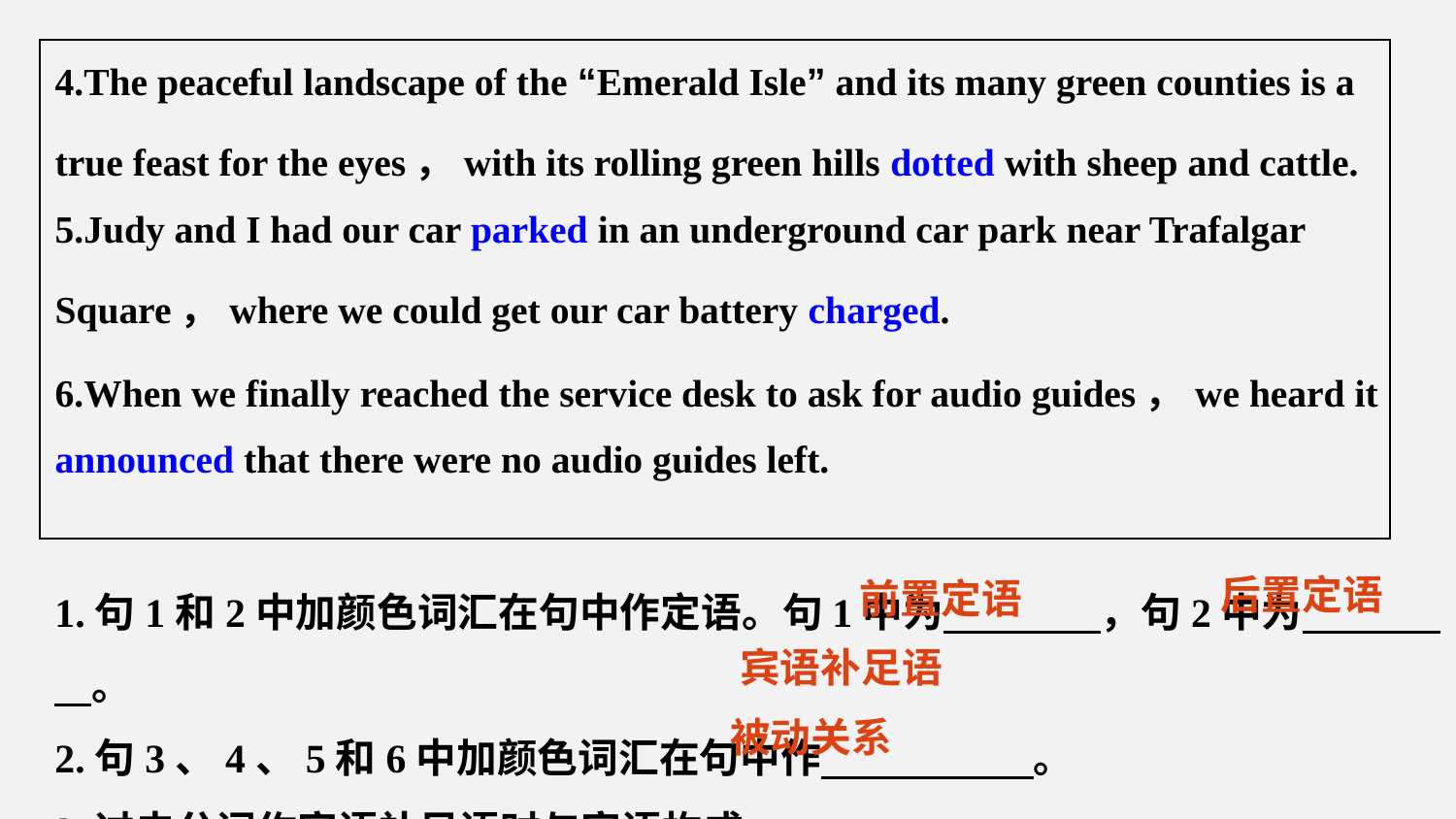

| 4.The peaceful landscape of the “Emerald Isle” and its many green counties is a true feast for the eyes，with its rolling green hills dotted with sheep and cattle. 5.Judy and I had our car parked in an underground car park near Trafalgar Square，where we could get our car battery charged. 6.When we finally reached the service desk to ask for audio guides，we heard it announced that there were no audio guides left. |
| --- |
1.句1和2中加颜色词汇在句中作定语。句1中为                 ，句2中为                    。
2.句3、4、5和6中加颜色词汇在句中作                       。
3.过去分词作宾语补足语时与宾语构成                   。
后置定语
前置定语
宾语补足语
被动关系